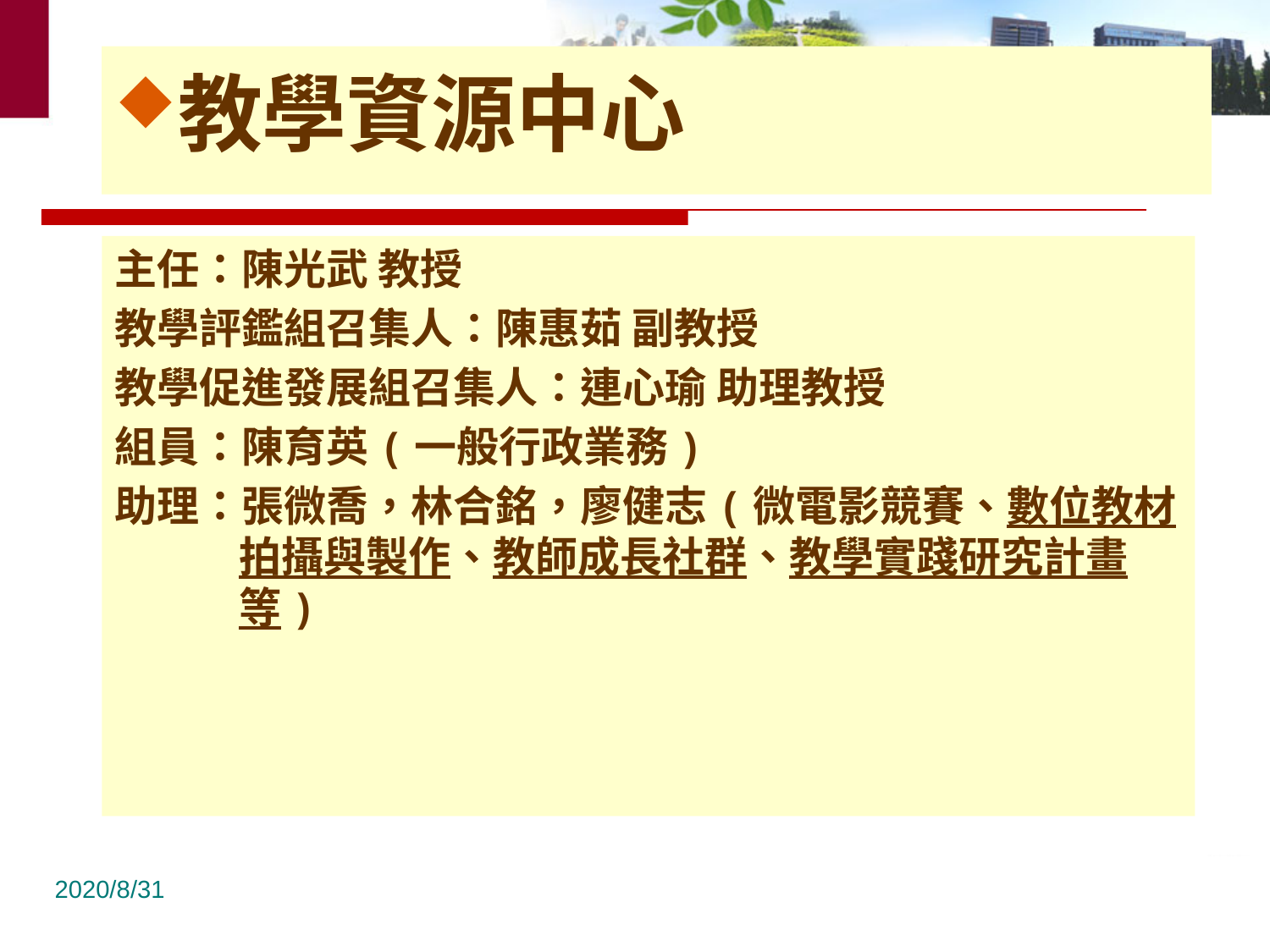

教學資源中心
主任：陳光武 教授
教學評鑑組召集人：陳惠茹 副教授
教學促進發展組召集人：連心瑜 助理教授
組員：陳育英(一般行政業務)
助理：張微喬，林合銘，廖健志(微電影競賽、數位教材拍攝與製作、教師成長社群、教學實踐研究計畫等)

2020/8/31